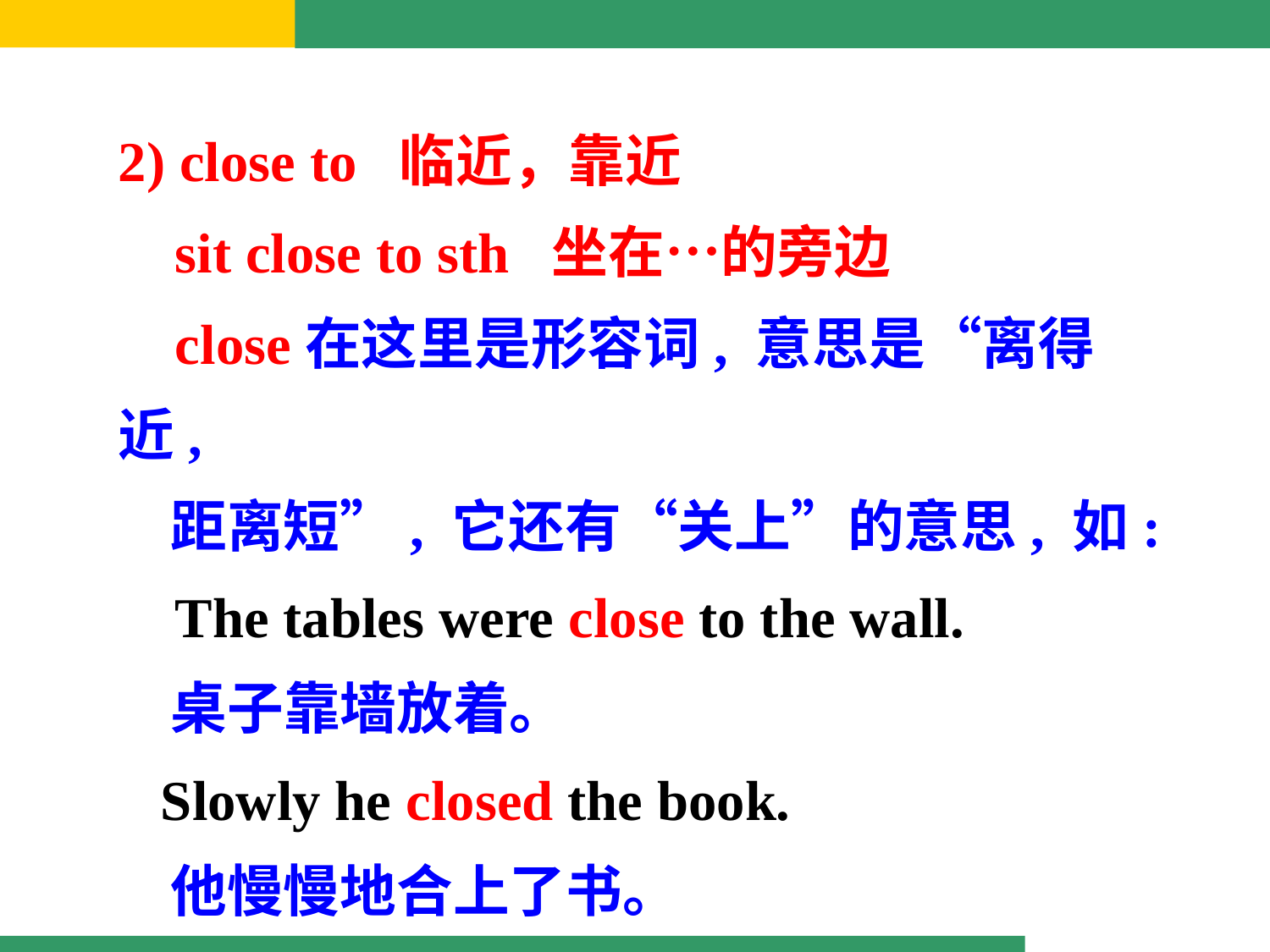

2) close to  临近，靠近
    sit close to sth  坐在…的旁边
    close在这里是形容词, 意思是“离得近,
   距离短”, 它还有“关上”的意思, 如:
    The tables were close to the wall.
   桌子靠墙放着。
   Slowly he closed the book.
   他慢慢地合上了书。